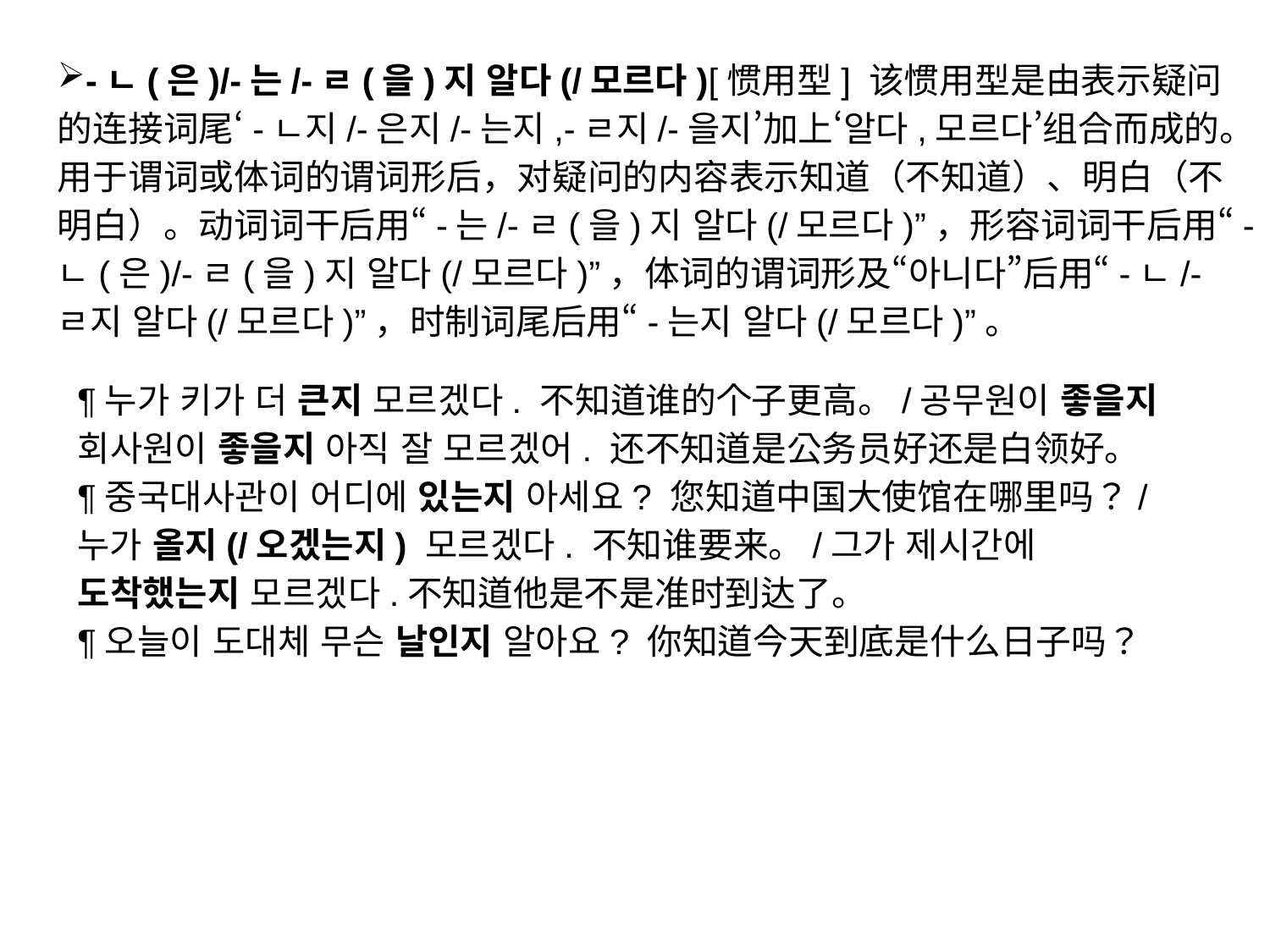

-ㄴ(은)/-는/-ㄹ(을)지 알다(/모르다)[惯用型] 该惯用型是由表示疑问的连接词尾‘-ㄴ지/-은지/-는지,-ㄹ지/-을지’加上‘알다,모르다’组合而成的。用于谓词或体词的谓词形后，对疑问的内容表示知道（不知道）、明白（不明白）。动词词干后用“-는/-ㄹ(을)지 알다(/모르다)”，形容词词干后用“-ㄴ(은)/-ㄹ(을)지 알다(/모르다)”，体词的谓词形及“아니다”后用“-ㄴ/-ㄹ지 알다(/모르다)”，时制词尾后用“-는지 알다(/모르다)”。
¶누가 키가 더 큰지 모르겠다. 不知道谁的个子更高。/공무원이 좋을지 회사원이 좋을지 아직 잘 모르겠어. 还不知道是公务员好还是白领好。
¶중국대사관이 어디에 있는지 아세요? 您知道中国大使馆在哪里吗？/누가 올지(/오겠는지) 모르겠다. 不知谁要来。/그가 제시간에 도착했는지 모르겠다.不知道他是不是准时到达了。
¶오늘이 도대체 무슨 날인지 알아요? 你知道今天到底是什么日子吗？